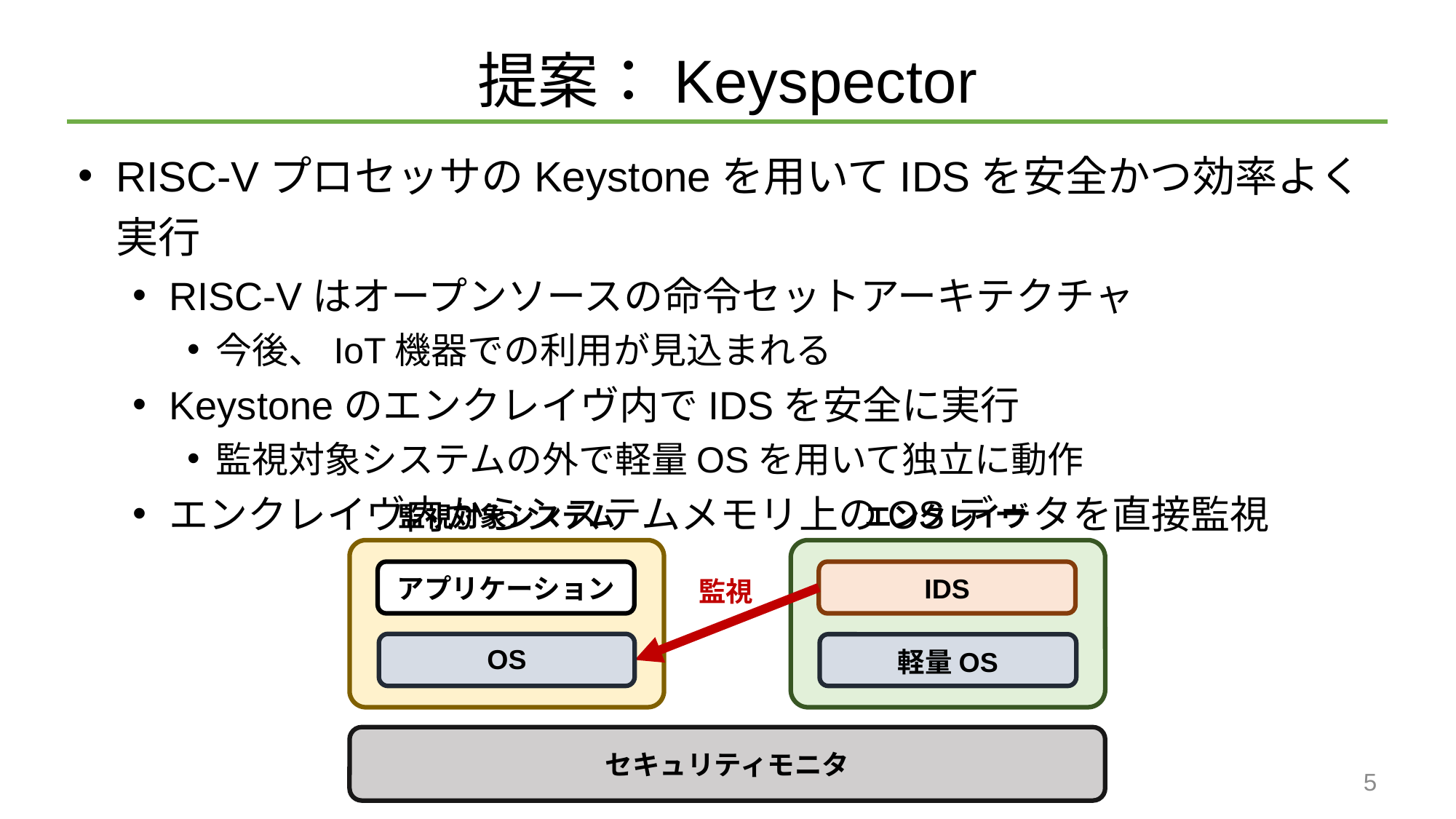

# 提案：Keyspector
RISC-VプロセッサのKeystoneを用いてIDSを安全かつ効率よく実行
RISC-Vはオープンソースの命令セットアーキテクチャ
今後、IoT機器での利用が見込まれる
Keystoneのエンクレイヴ内でIDSを安全に実行
監視対象システムの外で軽量OSを用いて独立に動作
エンクレイヴ内からシステムメモリ上のOSデータを直接監視
監視対象システム
エンクレイヴ

IDS
監視
軽量OS
セキュリティモニタ

アプリケーション
OS
5